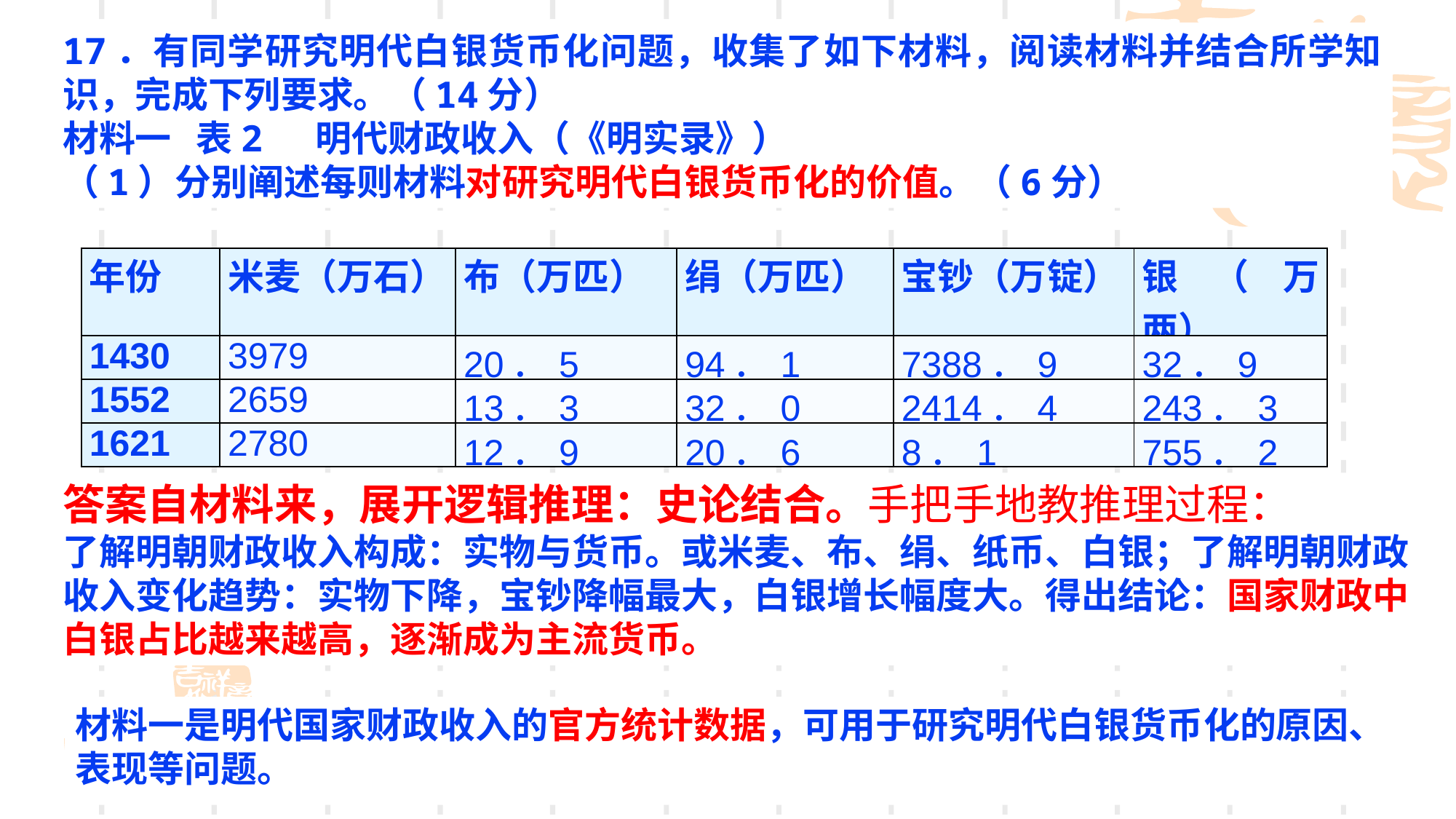

17．有同学研究明代白银货币化问题，收集了如下材料，阅读材料并结合所学知识，完成下列要求。（14分）
材料一   表2  明代财政收入（《明实录》）
（1）分别阐述每则材料对研究明代白银货币化的价值。（6分）
| 年份 | 米麦（万石） | 布（万匹） | 绢（万匹） | 宝钞（万锭） | 银（万两） |
| --- | --- | --- | --- | --- | --- |
| 1430 | 3979 | 20．5 | 94．1 | 7388．9 | 32．9 |
| 1552 | 2659 | 13．3 | 32．0 | 2414．4 | 243．3 |
| 1621 | 2780 | 12．9 | 20．6 | 8．1 | 755．2 |
答案自材料来，展开逻辑推理：史论结合。手把手地教推理过程：
了解明朝财政收入构成：实物与货币。或米麦、布、绢、纸币、白银；了解明朝财政收入变化趋势：实物下降，宝钞降幅最大，白银增长幅度大。得出结论：国家财政中白银占比越来越高，逐渐成为主流货币。
材料一是明代国家财政收入的官方统计数据，可用于研究明代白银货币化的原因、表现等问题。